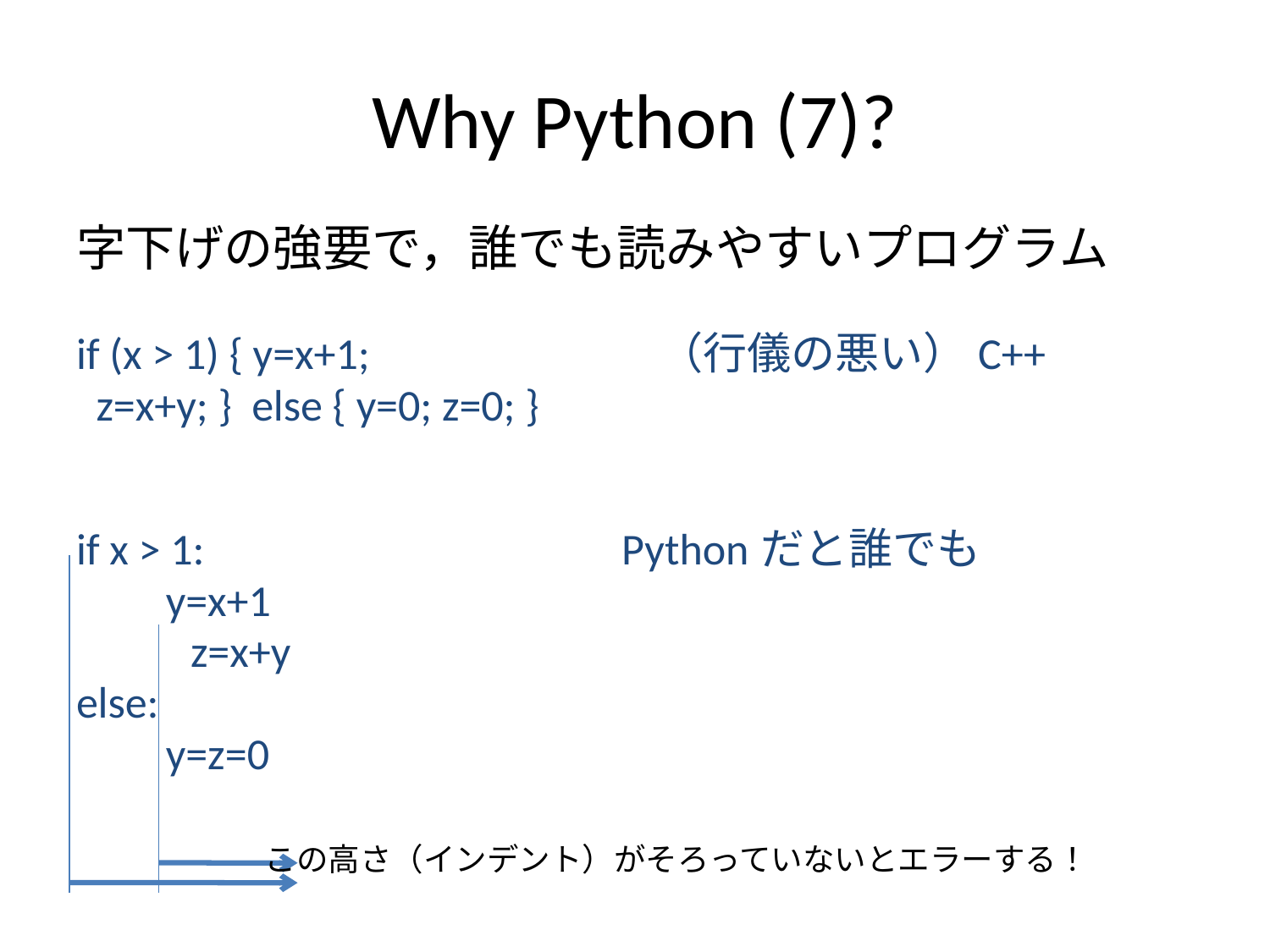

# Why Python (7)?
字下げの強要で，誰でも読みやすいプログラム

if (x > 1) { y=x+1;                            （行儀の悪い）C++
  z=x+y; }  else { y=0; z=0; }

if x > 1:                                          Pythonだと誰でも
         y=x+1
　      z=x+y
else:
         y=z=0

この高さ（インデント）がそろっていないとエラーする！